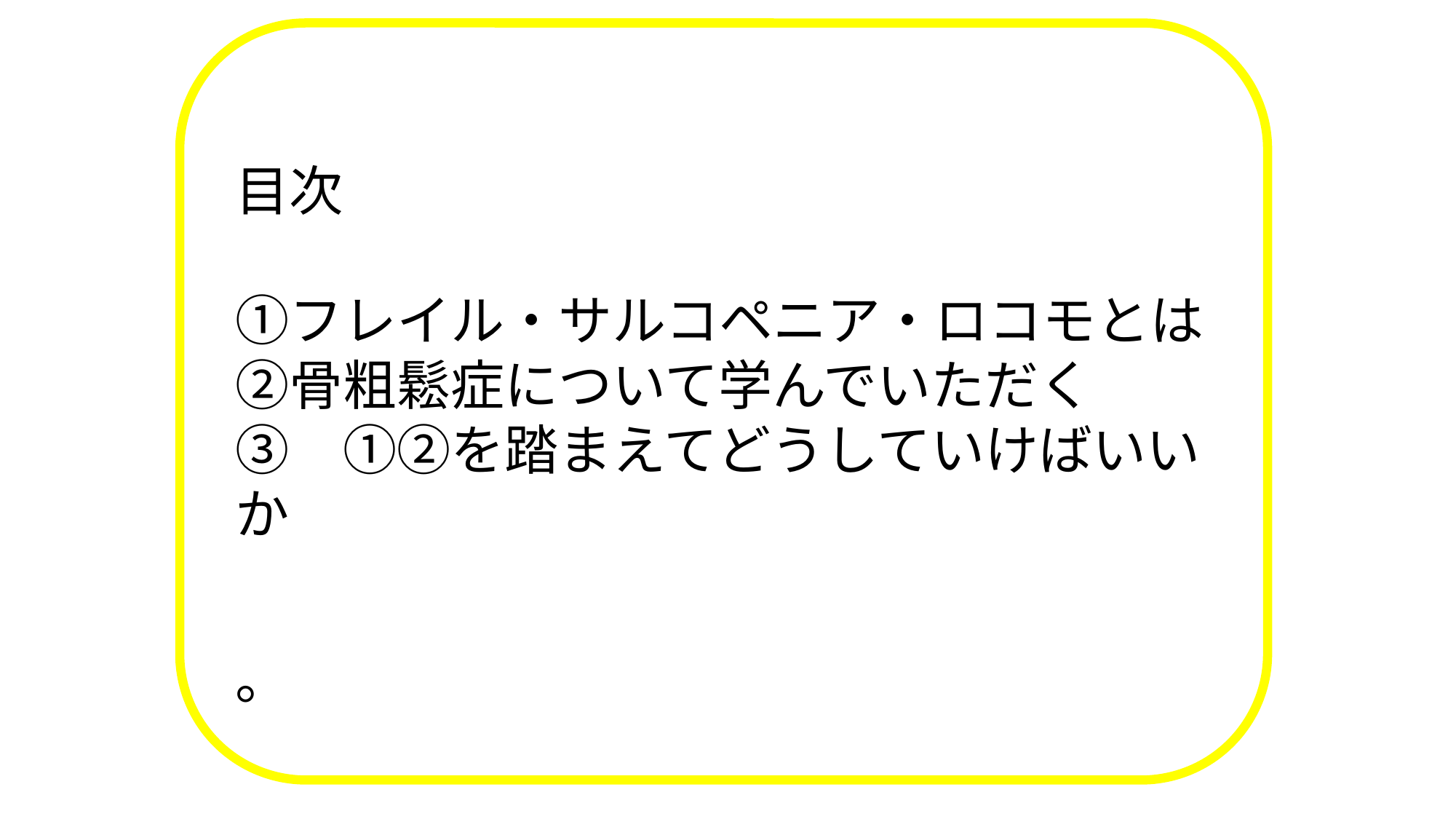

# 目次 ①フレイル・サルコペニア・ロコモとは ②骨粗鬆症について学んでいただく ③　①②を踏まえてどうしていけばいいか 。